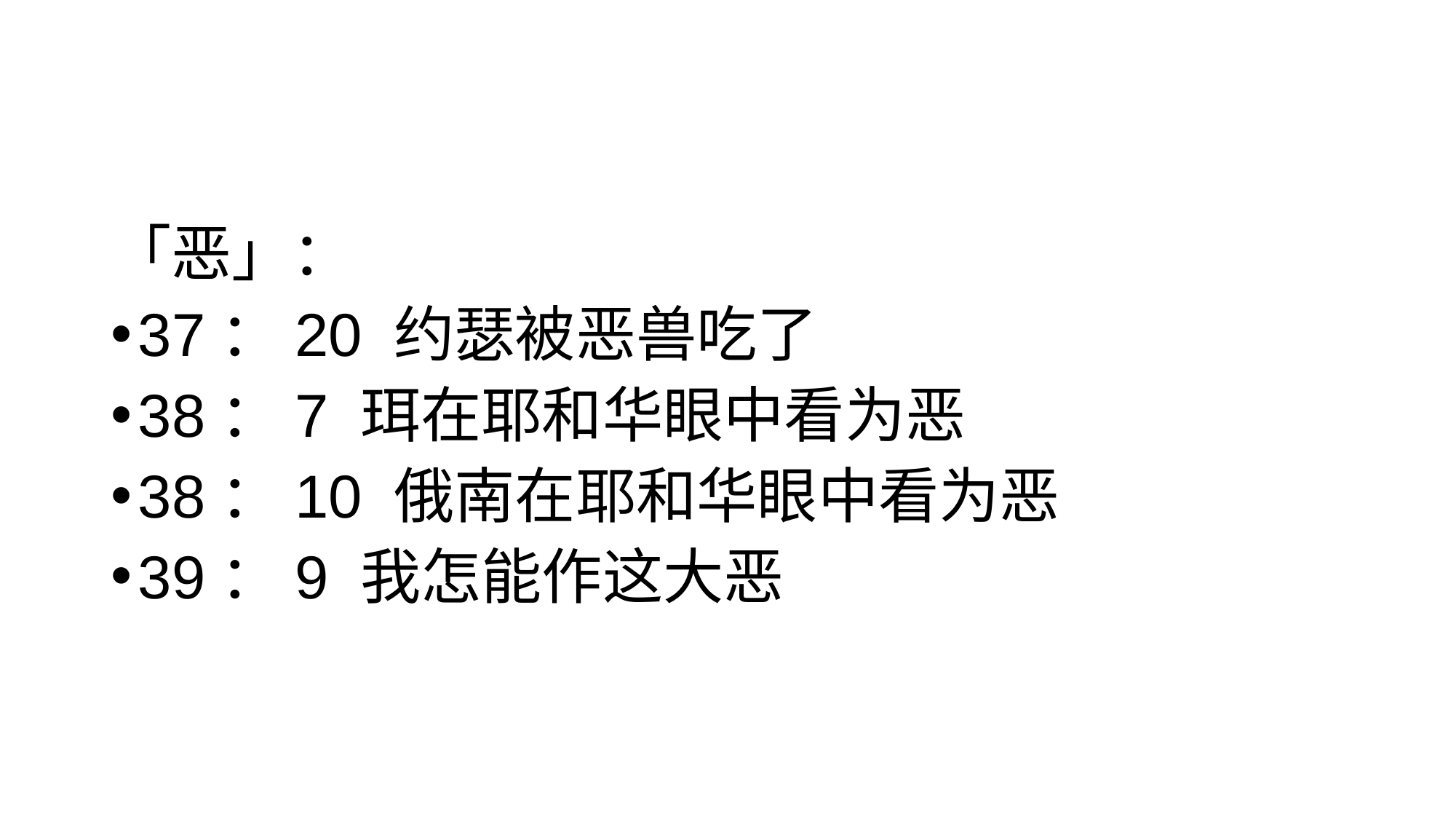

#
「恶」：
37：20 约瑟被恶兽吃了
38：7 珥在耶和华眼中看为恶
38：10 俄南在耶和华眼中看为恶
39：9 我怎能作这大恶